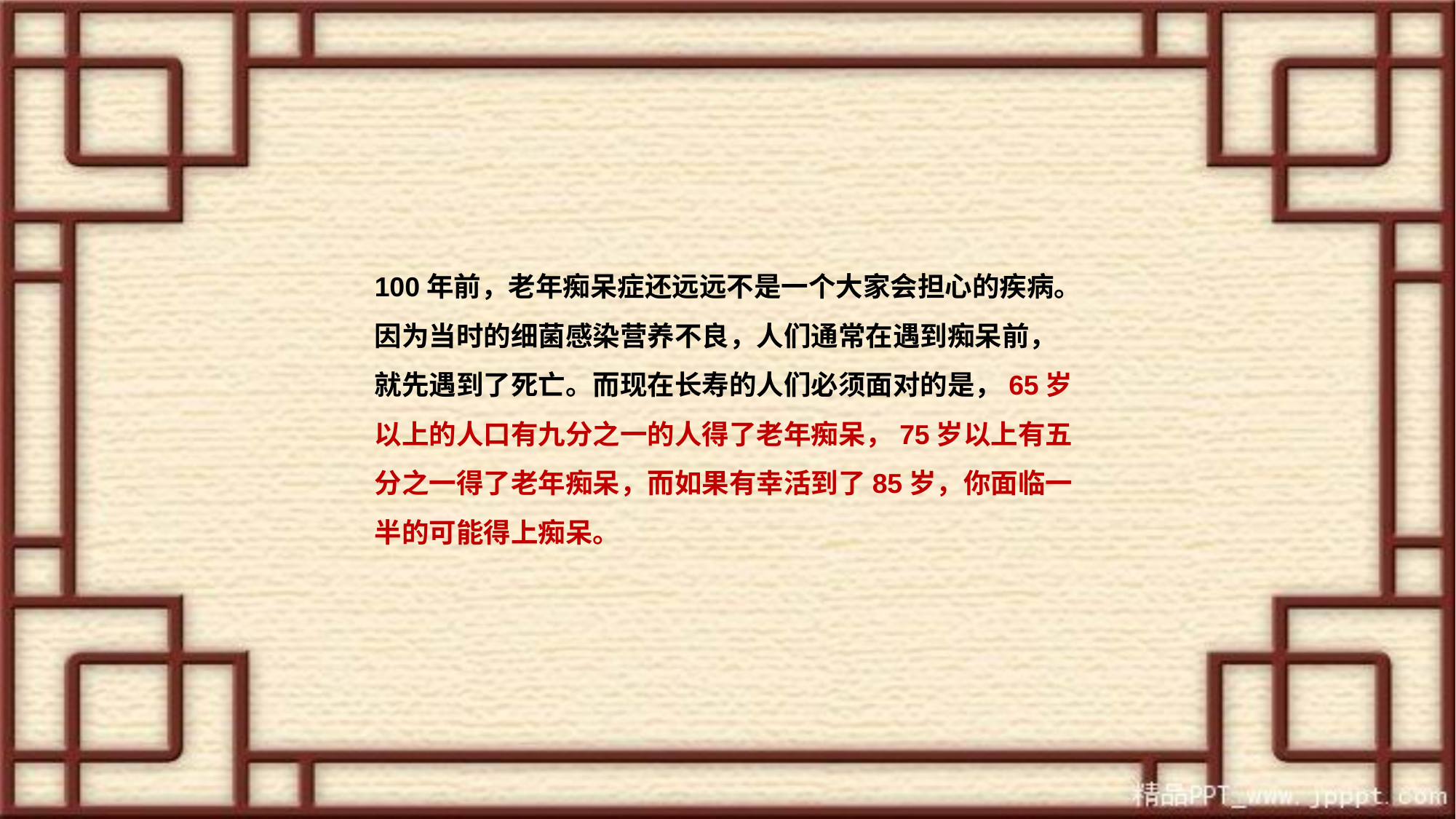

100年前，老年痴呆症还远远不是一个大家会担心的疾病。
因为当时的细菌感染营养不良，人们通常在遇到痴呆前，就先遇到了死亡。而现在长寿的人们必须面对的是，65岁以上的人口有九分之一的人得了老年痴呆，75岁以上有五分之一得了老年痴呆，而如果有幸活到了85岁，你面临一半的可能得上痴呆。